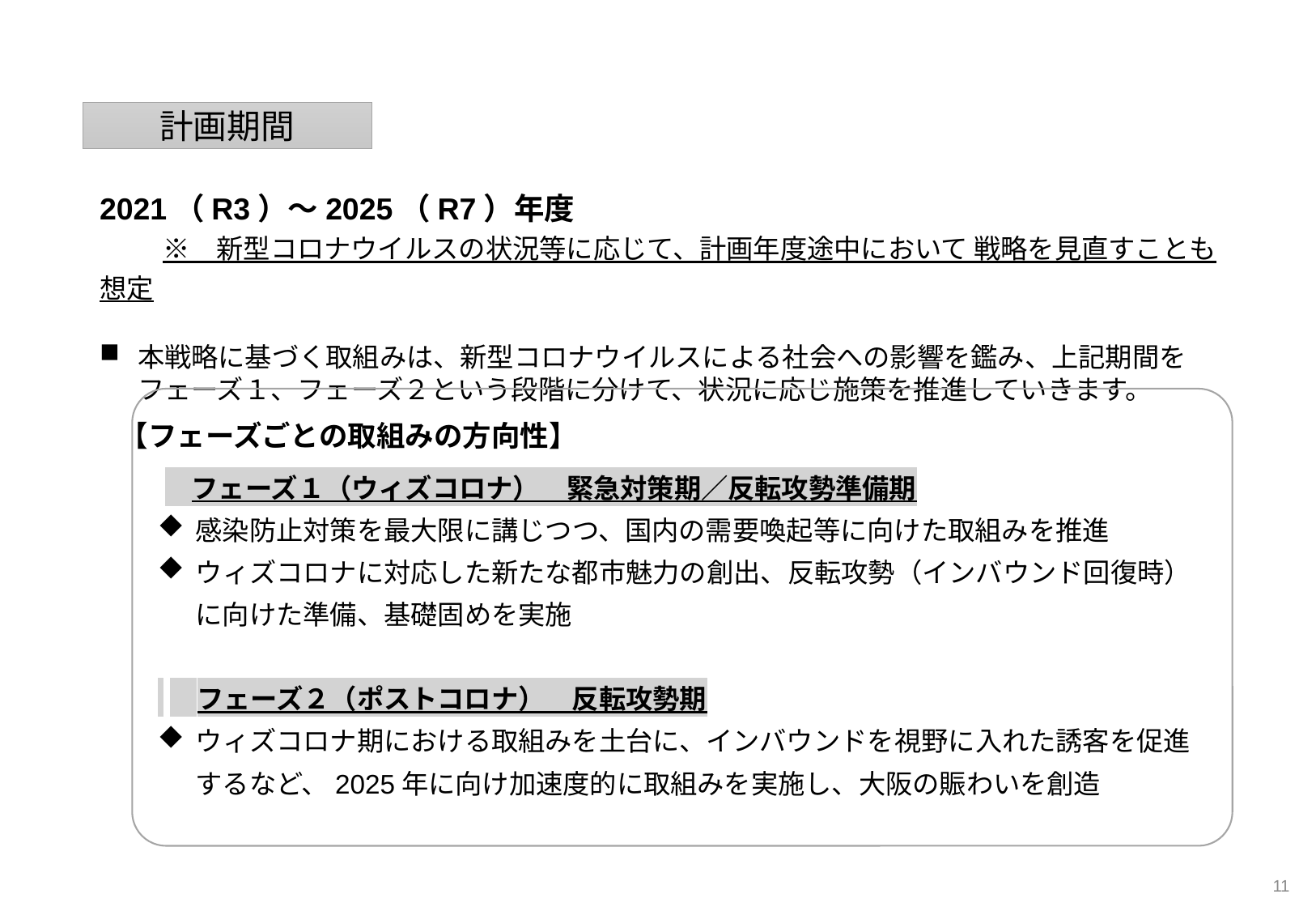

計画期間
2021（R3）～2025（R7）年度
　　 ※　新型コロナウイルスの状況等に応じて、計画年度途中において 戦略を見直すことも想定

本戦略に基づく取組みは、新型コロナウイルスによる社会への影響を鑑み、上記期間をフェーズ１、フェーズ２という段階に分けて、状況に応じ施策を推進していきます。

【フェーズごとの取組みの方向性】
　フェーズ１（ウィズコロナ）　緊急対策期／反転攻勢準備期
感染防止対策を最大限に講じつつ、国内の需要喚起等に向けた取組みを推進
ウィズコロナに対応した新たな都市魅力の創出、反転攻勢（インバウンド回復時）に向けた準備、基礎固めを実施

 　フェーズ２（ポストコロナ）　反転攻勢期
ウィズコロナ期における取組みを土台に、インバウンドを視野に入れた誘客を促進するなど、2025年に向け加速度的に取組みを実施し、大阪の賑わいを創造
11